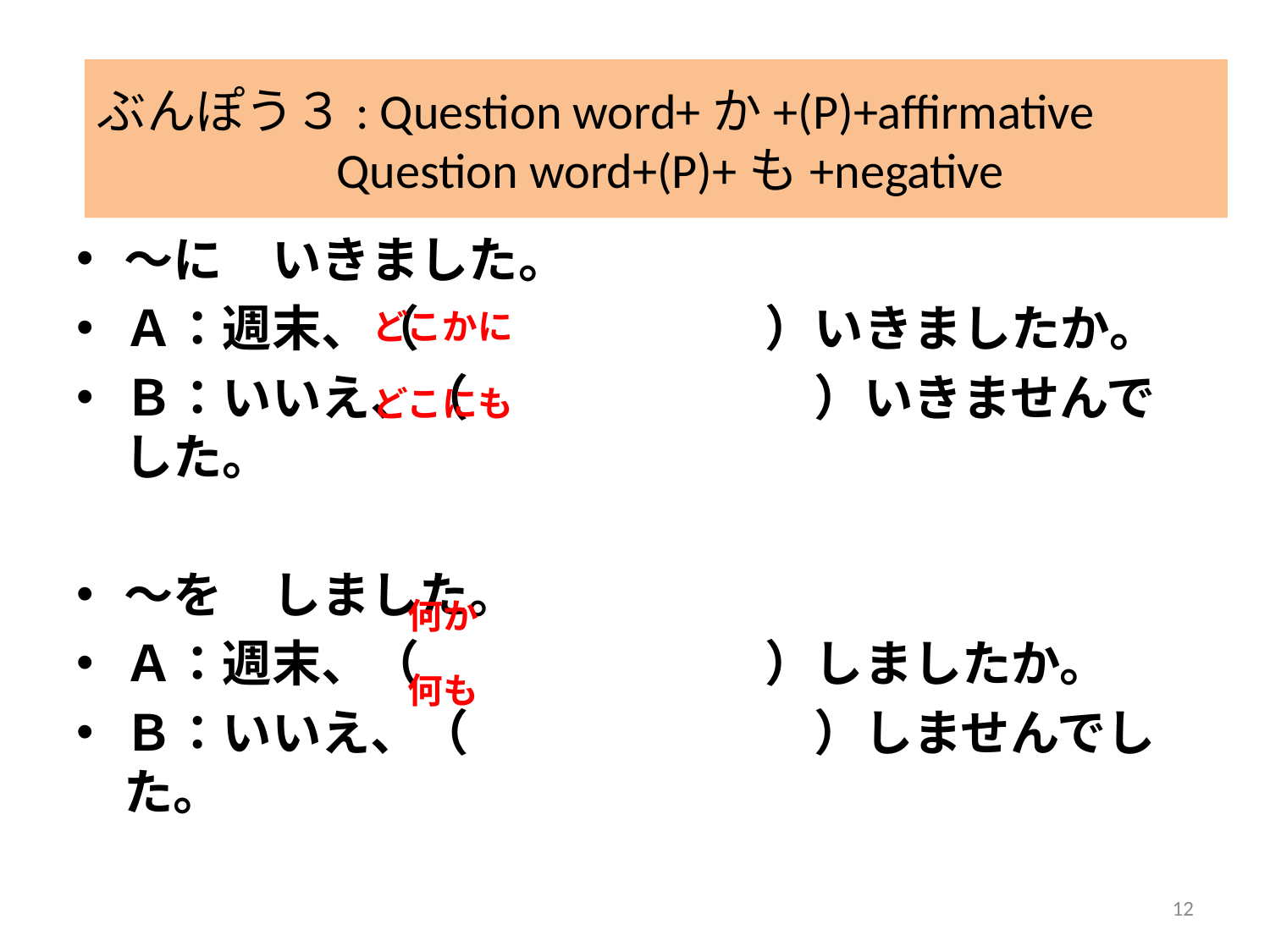

ぶんぽう３: Question word+か+(P)+affirmative
	          Question word+(P)+も+negative
～に　いきました。
Ａ：週末、（　　　　　　　）いきましたか。
Ｂ：いいえ、（　　　　　　　）いきませんでした。

～を　しました。
Ａ：週末、（　　　　　　　）しましたか。
Ｂ：いいえ、（　　　　　　　）しませんでした。
どこかに
どこにも
何か
何も
12